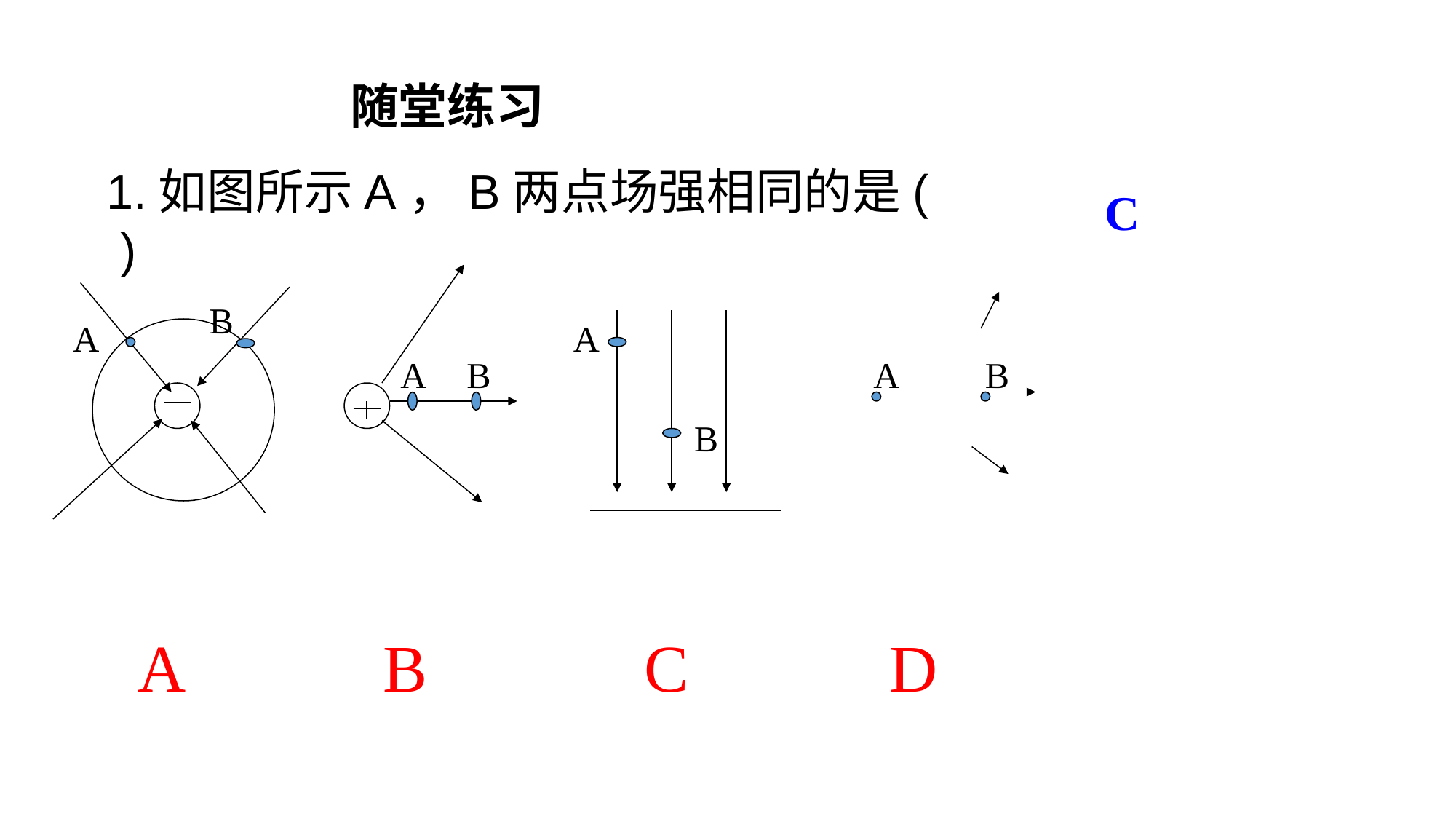

随堂练习
  1.如图所示A，B两点场强相同的是(     )

C
B

A
A

A
B
A
B

B

          A            B             C            D